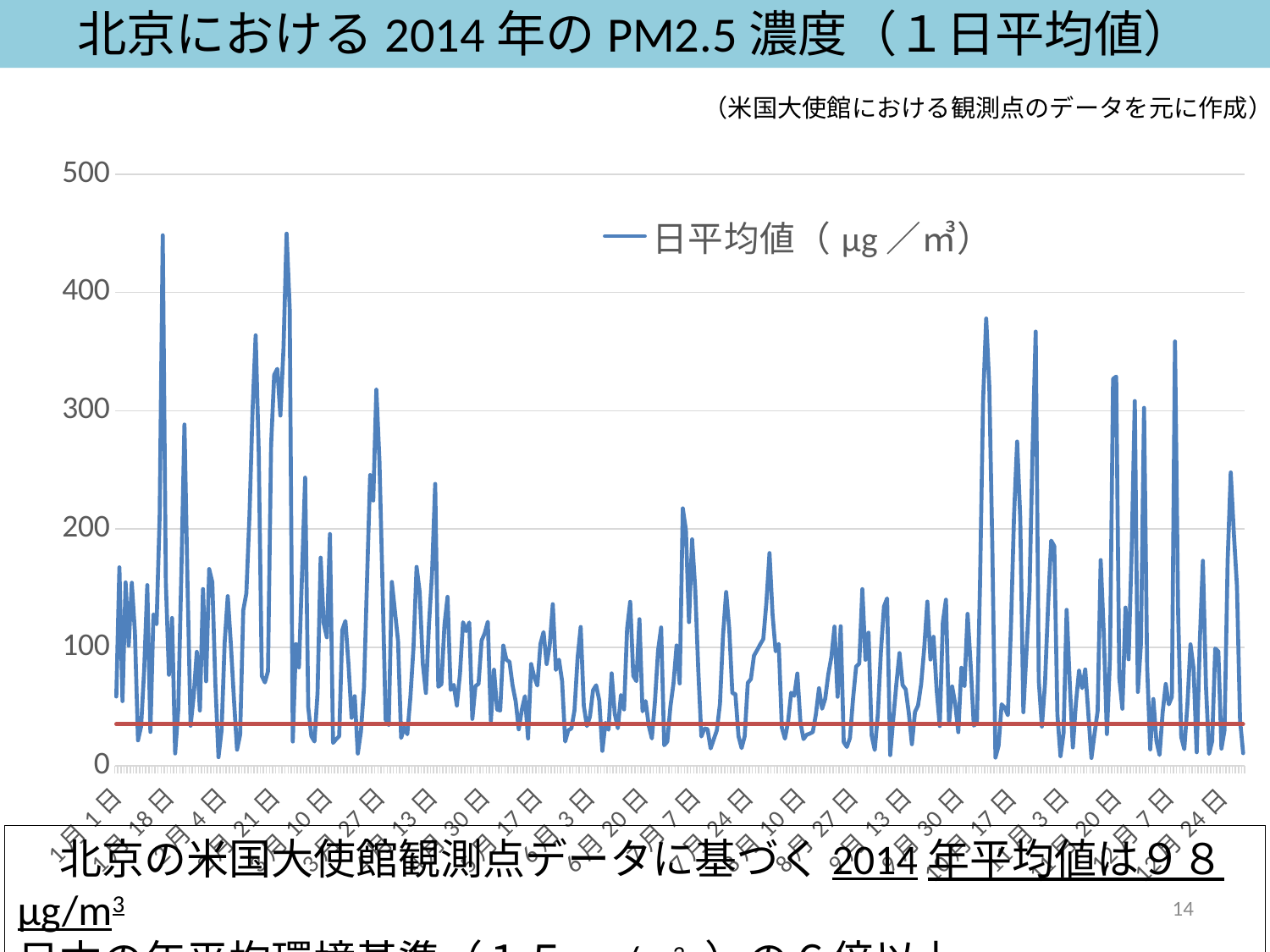

北京における2014年のPM2.5濃度（１日平均値）
（米国大使館における観測点のデータを元に作成）

### Chart

| Category | 日平均値（μg／㎥） | 日本の環境基準（35μg／㎥） |
|---|---|---|
| 42005 | 58.4 | 35.0 |
| 42006 | 167.6 | 35.0 |
| 42007 | 54.5 | 35.0 |
| 42008 | 154.9 | 35.0 |
| 42009 | 101.4 | 35.0 |
| 42010 | 154.6 | 35.0 |
| 42011 | 112.9 | 35.0 |
| 42012 | 21.4 | 35.0 |
| 42013 | 33.1 | 35.0 |
| 42014 | 81.3 | 35.0 |
| 42015 | 152.6 | 35.0 |
| 42016 | 28.5 | 35.0 |
| 42017 | 127.9 | 35.0 |
| 42018 | 119.5 | 35.0 |
| 42019 | 210.4 | 35.0 |
| 42020 | 448.4 | 35.0 |
| 42021 | 154.5 | 35.0 |
| 42022 | 76.8 | 35.0 |
| 42023 | 124.8 | 35.0 |
| 42024 | 10.3 | 35.0 |
| 42025 | 47.2 | 35.0 |
| 42026 | 163.0 | 35.0 |
| 42027 | 288.4 | 35.0 |
| 42028 | 152.4 | 35.0 |
| 42029 | 33.7 | 35.0 |
| 42030 | 59.0 | 35.0 |
| 42031 | 96.2 | 35.0 |
| 42032 | 46.6 | 35.0 |
| 42033 | 149.3 | 35.0 |
| 42034 | 71.3 | 35.0 |
| 42035 | 166.2 | 35.0 |
| 42036 | 155.1 | 35.0 |
| 42037 | 68.9 | 35.0 |
| 42038 | 7.1 | 35.0 |
| 42039 | 30.0 | 35.0 |
| 42040 | 103.8 | 35.0 |
| 42041 | 143.3 | 35.0 |
| 42042 | 102.9 | 35.0 |
| 42043 | 56.0 | 35.0 |
| 42044 | 13.5 | 35.0 |
| 42045 | 26.2 | 35.0 |
| 42046 | 131.3 | 35.0 |
| 42047 | 145.6 | 35.0 |
| 42048 | 211.0 | 35.0 |
| 42049 | 299.7 | 35.0 |
| 42050 | 363.8 | 35.0 |
| 42051 | 264.8 | 35.0 |
| 42052 | 75.8 | 35.0 |
| 42053 | 70.3 | 35.0 |
| 42054 | 79.8 | 35.0 |
| 42055 | 271.0 | 35.0 |
| 42056 | 330.4 | 35.0 |
| 42057 | 335.5 | 35.0 |
| 42058 | 296.0 | 35.0 |
| 42059 | 352.6 | 35.0 |
| 42060 | 449.8 | 35.0 |
| 42061 | 386.4 | 35.0 |
| 42062 | 20.4 | 35.0 |
| 42063 | 102.7 | 35.0 |
| 42064 | 83.1 | 35.0 |
| 42065 | 162.1 | 35.0 |
| 42066 | 243.5 | 35.0 |
| 42067 | 49.3 | 35.0 |
| 42068 | 24.9 | 35.0 |
| 42069 | 20.4 | 35.0 |
| 42070 | 61.5 | 35.0 |
| 42071 | 175.8 | 35.0 |
| 42072 | 120.1 | 35.0 |
| 42073 | 108.5 | 35.0 |
| 42074 | 195.8 | 35.0 |
| 42075 | 19.2 | 35.0 |
| 42076 | 22.3 | 35.0 |
| 42077 | 24.9 | 35.0 |
| 42078 | 114.6 | 35.0 |
| 42079 | 122.3 | 35.0 |
| 42080 | 85.8 | 35.0 |
| 42081 | 40.4 | 35.0 |
| 42082 | 58.7 | 35.0 |
| 42083 | 10.2 | 35.0 |
| 42084 | 28.6 | 35.0 |
| 42085 | 66.1 | 35.0 |
| 42086 | 158.7 | 35.0 |
| 42087 | 245.7 | 35.0 |
| 42088 | 224.2 | 35.0 |
| 42089 | 317.9 | 35.0 |
| 42090 | 257.4 | 35.0 |
| 42091 | 151.5 | 35.0 |
| 42092 | 38.8 | 35.0 |
| 42093 | 34.3 | 35.0 |
| 42094 | 155.3 | 35.0 |
| 42095 | 130.3 | 35.0 |
| 42096 | 105.5 | 35.0 |
| 42097 | 23.4 | 35.0 |
| 42098 | 32.3 | 35.0 |
| 42099 | 26.5 | 35.0 |
| 42100 | 57.8 | 35.0 |
| 42101 | 100.0 | 35.0 |
| 42102 | 168.0 | 35.0 |
| 42103 | 146.6 | 35.0 |
| 42104 | 86.2 | 35.0 |
| 42105 | 61.4 | 35.0 |
| 42106 | 119.6 | 35.0 |
| 42107 | 163.3 | 35.0 |
| 42108 | 238.2 | 35.0 |
| 42109 | 66.7 | 35.0 |
| 42110 | 68.8 | 35.0 |
| 42111 | 118.8 | 35.0 |
| 42112 | 142.7 | 35.0 |
| 42113 | 64.0 | 35.0 |
| 42114 | 68.3 | 35.0 |
| 42115 | 50.8 | 35.0 |
| 42116 | 77.4 | 35.0 |
| 42117 | 121.2 | 35.0 |
| 42118 | 113.7 | 35.0 |
| 42119 | 121.0 | 35.0 |
| 42120 | 39.5 | 35.0 |
| 42121 | 67.3 | 35.0 |
| 42122 | 69.1 | 35.0 |
| 42123 | 105.7 | 35.0 |
| 42124 | 111.9 | 35.0 |
| 42125 | 121.6 | 35.0 |
| 42126 | 37.8 | 35.0 |
| 42127 | 81.1 | 35.0 |
| 42128 | 47.4 | 35.0 |
| 42129 | 46.6 | 35.0 |
| 42130 | 101.5 | 35.0 |
| 42131 | 89.4 | 35.0 |
| 42132 | 87.8 | 35.0 |
| 42133 | 67.6 | 35.0 |
| 42134 | 54.4 | 35.0 |
| 42135 | 30.7 | 35.0 |
| 42136 | 47.3 | 35.0 |
| 42137 | 58.7 | 35.0 |
| 42138 | 22.9 | 35.0 |
| 42139 | 85.9 | 35.0 |
| 42140 | 74.9 | 35.0 |
| 42141 | 67.7 | 35.0 |
| 42142 | 102.9 | 35.0 |
| 42143 | 112.9 | 35.0 |
| 42144 | 85.9 | 35.0 |
| 42145 | 102.0 | 35.0 |
| 42146 | 136.5 | 35.0 |
| 42147 | 80.9 | 35.0 |
| 42148 | 89.6 | 35.0 |
| 42149 | 71.4 | 35.0 |
| 42150 | 20.4 | 35.0 |
| 42151 | 29.9 | 35.0 |
| 42152 | 31.4 | 35.0 |
| 42153 | 46.8 | 35.0 |
| 42154 | 91.0 | 35.0 |
| 42155 | 117.2 | 35.0 |
| 42156 | 50.7 | 35.0 |
| 42157 | 33.4 | 35.0 |
| 42158 | 41.5 | 35.0 |
| 42159 | 63.7 | 35.0 |
| 42160 | 67.9 | 35.0 |
| 42161 | 55.3 | 35.0 |
| 42162 | 12.5 | 35.0 |
| 42163 | 36.2 | 35.0 |
| 42164 | 30.3 | 35.0 |
| 42165 | 78.0 | 35.0 |
| 42166 | 43.9 | 35.0 |
| 42167 | 31.6 | 35.0 |
| 42168 | 59.7 | 35.0 |
| 42169 | 47.5 | 35.0 |
| 42170 | 115.7 | 35.0 |
| 42171 | 138.5 | 35.0 |
| 42172 | 75.9 | 35.0 |
| 42173 | 71.4 | 35.0 |
| 42174 | 123.8 | 35.0 |
| 42175 | 45.9 | 35.0 |
| 42176 | 54.5 | 35.0 |
| 42177 | 33.8 | 35.0 |
| 42178 | 23.0 | 35.0 |
| 42179 | 54.1 | 35.0 |
| 42180 | 97.2 | 35.0 |
| 42181 | 116.8 | 35.0 |
| 42182 | 17.2 | 35.0 |
| 42183 | 20.3 | 35.0 |
| 42184 | 49.8 | 35.0 |
| 42185 | 69.6 | 35.0 |
| 42186 | 101.6 | 35.0 |
| 42187 | 69.5 | 35.0 |
| 42188 | 217.5 | 35.0 |
| 42189 | 199.2 | 35.0 |
| 42190 | 121.3 | 35.0 |
| 42191 | 191.3 | 35.0 |
| 42192 | 149.9 | 35.0 |
| 42193 | 81.4 | 35.0 |
| 42194 | 24.6 | 35.0 |
| 42195 | 31.4 | 35.0 |
| 42196 | 30.8 | 35.0 |
| 42197 | 14.5 | 35.0 |
| 42198 | 22.2 | 35.0 |
| 42199 | 29.9 | 35.0 |
| 42200 | 52.1 | 35.0 |
| 42201 | 110.3 | 35.0 |
| 42202 | 146.8 | 35.0 |
| 42203 | 115.8 | 35.0 |
| 42204 | 61.3 | 35.0 |
| 42205 | 60.5 | 35.0 |
| 42206 | 24.9 | 35.0 |
| 42207 | 14.8 | 35.0 |
| 42208 | 24.8 | 35.0 |
| 42209 | 70.0 | 35.0 |
| 42210 | 73.2 | 35.0 |
| 42211 | 93.0 | 35.0 |
| 42212 | 97.6 | 35.0 |
| 42213 | 102.5 | 35.0 |
| 42214 | 107.0 | 35.0 |
| 42215 | 137.9 | 35.0 |
| 42216 | 179.7 | 35.0 |
| 42217 | 127.8 | 35.0 |
| 42218 | 96.6 | 35.0 |
| 42219 | 102.9 | 35.0 |
| 42220 | 32.0 | 35.0 |
| 42221 | 22.8 | 35.0 |
| 42222 | 36.8 | 35.0 |
| 42223 | 61.6 | 35.0 |
| 42224 | 59.0 | 35.0 |
| 42225 | 77.9 | 35.0 |
| 42226 | 36.4 | 35.0 |
| 42227 | 22.4 | 35.0 |
| 42228 | 26.1 | 35.0 |
| 42229 | 27.0 | 35.0 |
| 42230 | 28.4 | 35.0 |
| 42231 | 43.4 | 35.0 |
| 42232 | 65.4 | 35.0 |
| 42233 | 48.1 | 35.0 |
| 42234 | 56.5 | 35.0 |
| 42235 | 77.2 | 35.0 |
| 42236 | 91.9 | 35.0 |
| 42237 | 117.5 | 35.0 |
| 42238 | 58.2 | 35.0 |
| 42239 | 117.8 | 35.0 |
| 42240 | 19.8 | 35.0 |
| 42241 | 15.8 | 35.0 |
| 42242 | 23.3 | 35.0 |
| 42243 | 56.5 | 35.0 |
| 42244 | 83.8 | 35.0 |
| 42245 | 86.2 | 35.0 |
| 42246 | 149.2 | 35.0 |
| 42247 | 89.5 | 35.0 |
| 42248 | 112.4 | 35.0 |
| 42249 | 25.5 | 35.0 |
| 42250 | 13.2 | 35.0 |
| 42251 | 43.4 | 35.0 |
| 42252 | 96.1 | 35.0 |
| 42253 | 134.6 | 35.0 |
| 42254 | 141.4 | 35.0 |
| 42255 | 8.9 | 35.0 |
| 42256 | 39.8 | 35.0 |
| 42257 | 69.2 | 35.0 |
| 42258 | 95.1 | 35.0 |
| 42259 | 68.1 | 35.0 |
| 42260 | 64.5 | 35.0 |
| 42261 | 44.6 | 35.0 |
| 42262 | 18.1 | 35.0 |
| 42263 | 45.4 | 35.0 |
| 42264 | 50.8 | 35.0 |
| 42265 | 68.9 | 35.0 |
| 42266 | 99.4 | 35.0 |
| 42267 | 138.7 | 35.0 |
| 42268 | 89.7 | 35.0 |
| 42269 | 108.9 | 35.0 |
| 42270 | 64.0 | 35.0 |
| 42271 | 33.5 | 35.0 |
| 42272 | 121.3 | 35.0 |
| 42273 | 140.3 | 35.0 |
| 42274 | 35.6 | 35.0 |
| 42275 | 66.9 | 35.0 |
| 42276 | 52.3 | 35.0 |
| 42277 | 28.3 | 35.0 |
| 42278 | 82.7 | 35.0 |
| 42279 | 67.4 | 35.0 |
| 42280 | 128.3 | 35.0 |
| 42281 | 84.5 | 35.0 |
| 42282 | 33.8 | 35.0 |
| 42283 | 36.0 | 35.0 |
| 42284 | 152.6 | 35.0 |
| 42285 | 308.8 | 35.0 |
| 42286 | 378.0 | 35.0 |
| 42287 | 321.1 | 35.0 |
| 42288 | 184.3 | 35.0 |
| 42289 | 6.8 | 35.0 |
| 42290 | 16.7 | 35.0 |
| 42291 | 51.8 | 35.0 |
| 42292 | 49.0 | 35.0 |
| 42293 | 42.6 | 35.0 |
| 42294 | 117.6 | 35.0 |
| 42295 | 211.6 | 35.0 |
| 42296 | 274.0 | 35.0 |
| 42297 | 209.4 | 35.0 |
| 42298 | 45.2 | 35.0 |
| 42299 | 94.9 | 35.0 |
| 42300 | 147.3 | 35.0 |
| 42301 | 267.8 | 35.0 |
| 42302 | 367.0 | 35.0 |
| 42303 | 71.5 | 35.0 |
| 42304 | 33.0 | 35.0 |
| 42305 | 69.3 | 35.0 |
| 42306 | 135.6 | 35.0 |
| 42307 | 190.2 | 35.0 |
| 42308 | 185.5 | 35.0 |
| 42309 | 43.2 | 35.0 |
| 42310 | 8.0 | 35.0 |
| 42311 | 27.2 | 35.0 |
| 42312 | 131.7 | 35.0 |
| 42313 | 70.1 | 35.0 |
| 42314 | 15.4 | 35.0 |
| 42315 | 53.1 | 35.0 |
| 42316 | 80.3 | 35.0 |
| 42317 | 65.5 | 35.0 |
| 42318 | 81.3 | 35.0 |
| 42319 | 43.7 | 35.0 |
| 42320 | 6.5 | 35.0 |
| 42321 | 27.0 | 35.0 |
| 42322 | 46.2 | 35.0 |
| 42323 | 173.8 | 35.0 |
| 42324 | 111.5 | 35.0 |
| 42325 | 26.7 | 35.0 |
| 42326 | 91.0 | 35.0 |
| 42327 | 327.0 | 35.0 |
| 42328 | 328.9 | 35.0 |
| 42329 | 74.3 | 35.0 |
| 42330 | 48.1 | 35.0 |
| 42331 | 133.6 | 35.0 |
| 42332 | 89.9 | 35.0 |
| 42333 | 182.9 | 35.0 |
| 42334 | 308.3 | 35.0 |
| 42335 | 62.3 | 35.0 |
| 42336 | 103.1 | 35.0 |
| 42337 | 302.5 | 35.0 |
| 42338 | 83.3 | 35.0 |
| 42339 | 13.7 | 35.0 |
| 42340 | 56.3 | 35.0 |
| 42341 | 20.7 | 35.0 |
| 42342 | 9.0 | 35.0 |
| 42343 | 44.9 | 35.0 |
| 42344 | 69.0 | 35.0 |
| 42345 | 51.8 | 35.0 |
| 42346 | 58.2 | 35.0 |
| 42347 | 358.6 | 35.0 |
| 42348 | 130.8 | 35.0 |
| 42349 | 24.4 | 35.0 |
| 42350 | 13.9 | 35.0 |
| 42351 | 51.3 | 35.0 |
| 42352 | 102.5 | 35.0 |
| 42353 | 82.0 | 35.0 |
| 42354 | 11.3 | 35.0 |
| 42355 | 104.8 | 35.0 |
| 42356 | 173.2 | 35.0 |
| 42357 | 66.6 | 35.0 |
| 42358 | 9.9 | 35.0 |
| 42359 | 20.5 | 35.0 |
| 42360 | 99.0 | 35.0 |
| 42361 | 96.5 | 35.0 |
| 42362 | 14.4 | 35.0 |
| 42363 | 30.0 | 35.0 |
| 42364 | 173.2 | 35.0 |
| 42365 | 247.9 | 35.0 |
| 42366 | 196.4 | 35.0 |
| 42367 | 151.8 | 35.0 |
| 42368 | 38.6 | 35.0 |
| 42369 | 10.5 | 35.0 |
　北京の米国大使館観測点データに基づく2014年平均値は９８μg/m3
日本の年平均環境基準（１５μg/m3 ）の６倍以上
14